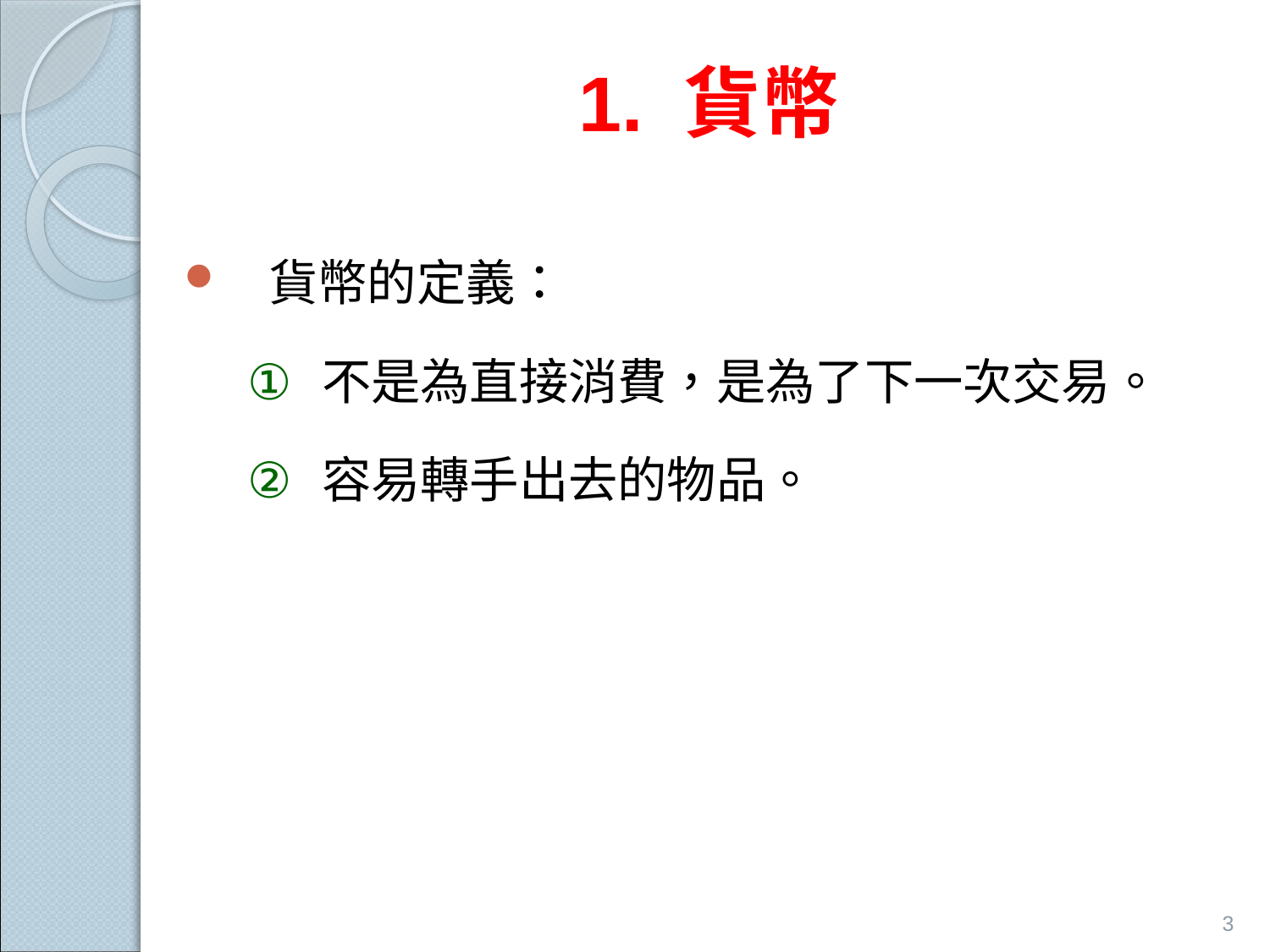

# 1. 貨幣
貨幣的定義：
不是為直接消費，是為了下一次交易。
容易轉手出去的物品。
3